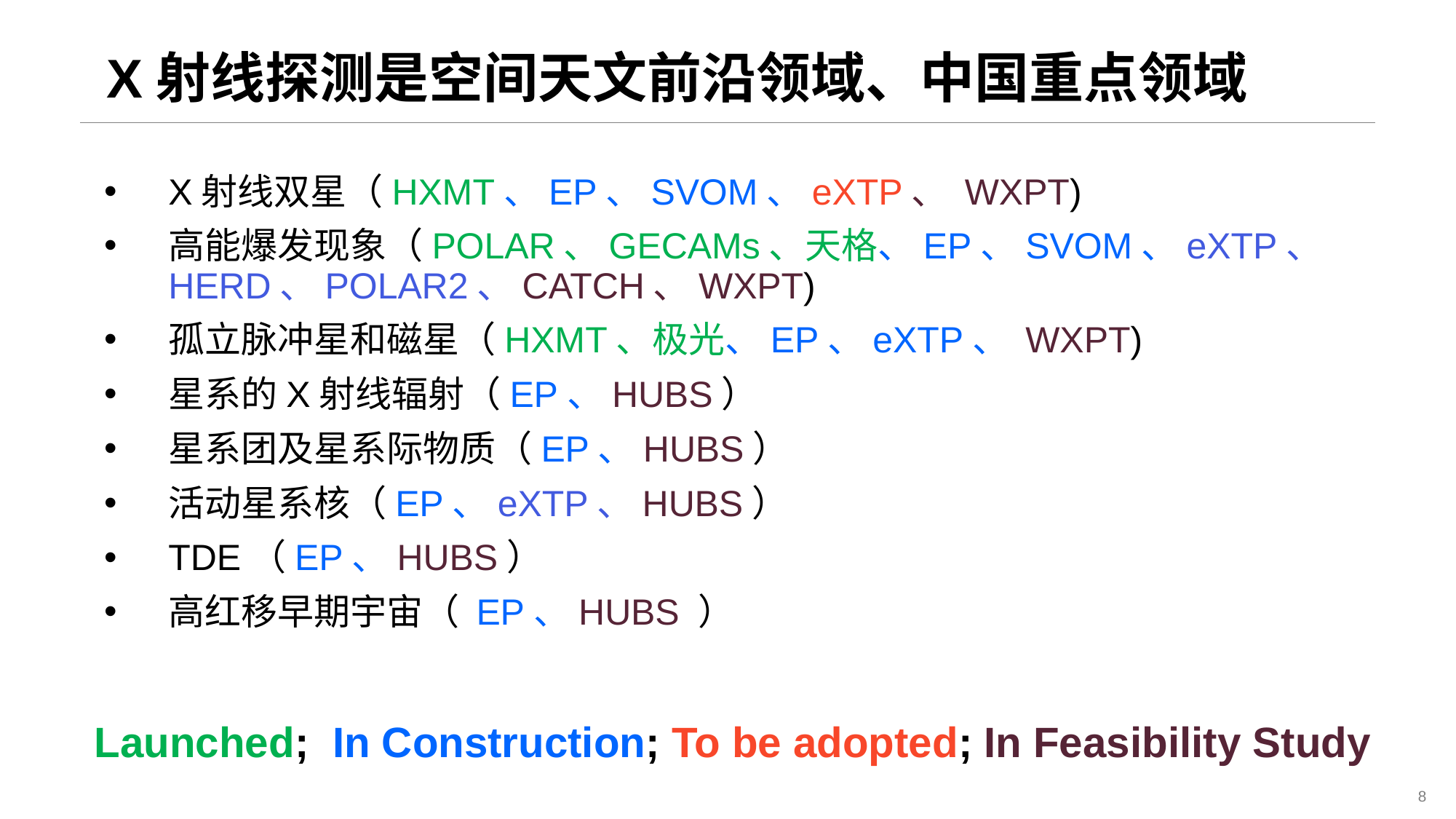

# X射线探测是空间天文前沿领域、中国重点领域
X射线双星（HXMT、EP、SVOM、eXTP、 WXPT)
高能爆发现象（POLAR、GECAMs、天格、EP、SVOM、eXTP、HERD、POLAR2、CATCH、WXPT)
孤立脉冲星和磁星（HXMT、极光、EP、eXTP、 WXPT)
星系的X射线辐射（EP、HUBS）
星系团及星系际物质（EP、HUBS）
活动星系核（EP、eXTP、HUBS）
TDE（EP、HUBS）
高红移早期宇宙（ EP、HUBS ）
Launched;  In Construction; To be adopted; In Feasibility Study
8